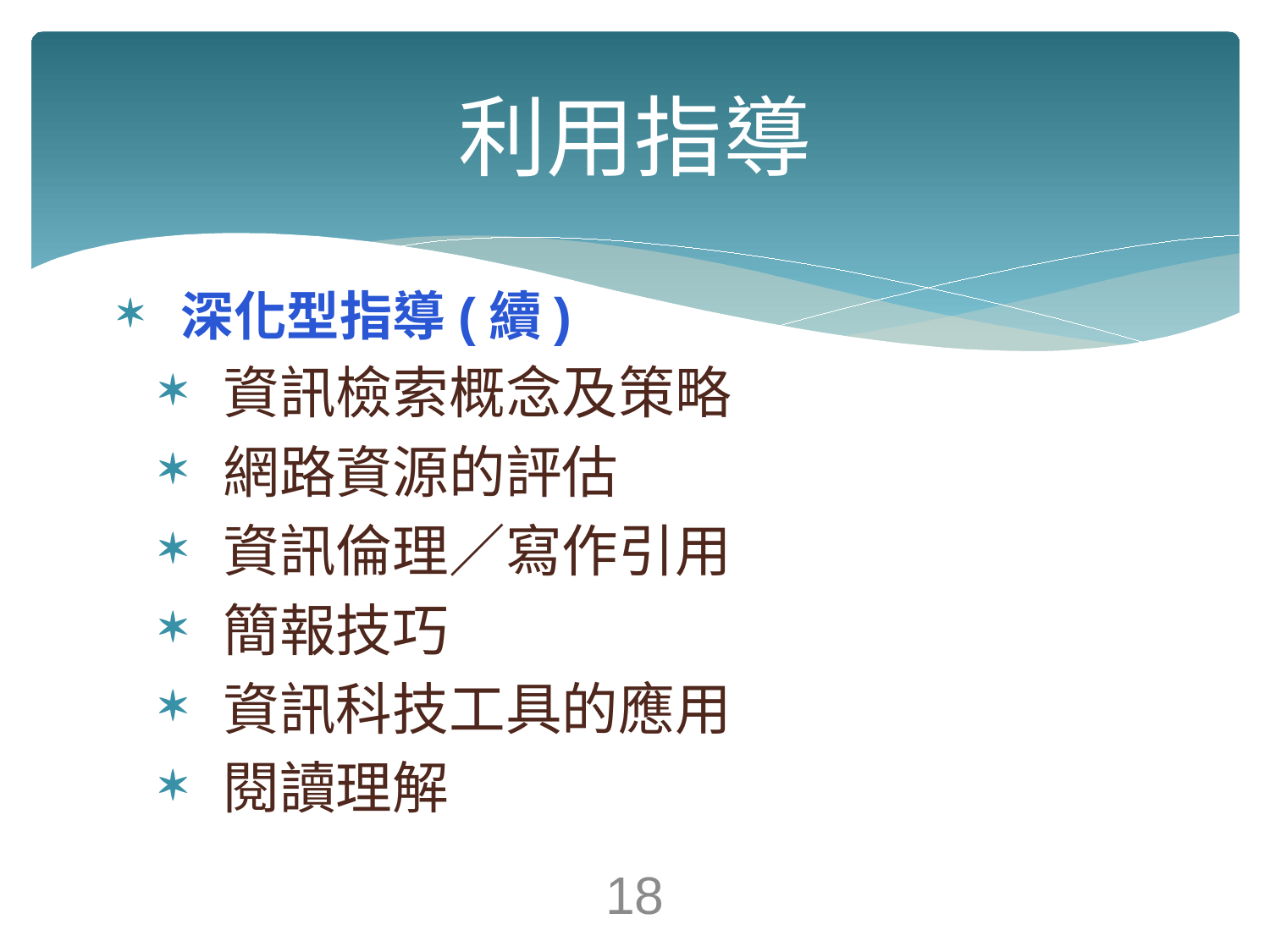

# 利用指導
深化型指導(續)
資訊檢索概念及策略
網路資源的評估
資訊倫理／寫作引用
簡報技巧
資訊科技工具的應用
閱讀理解

18